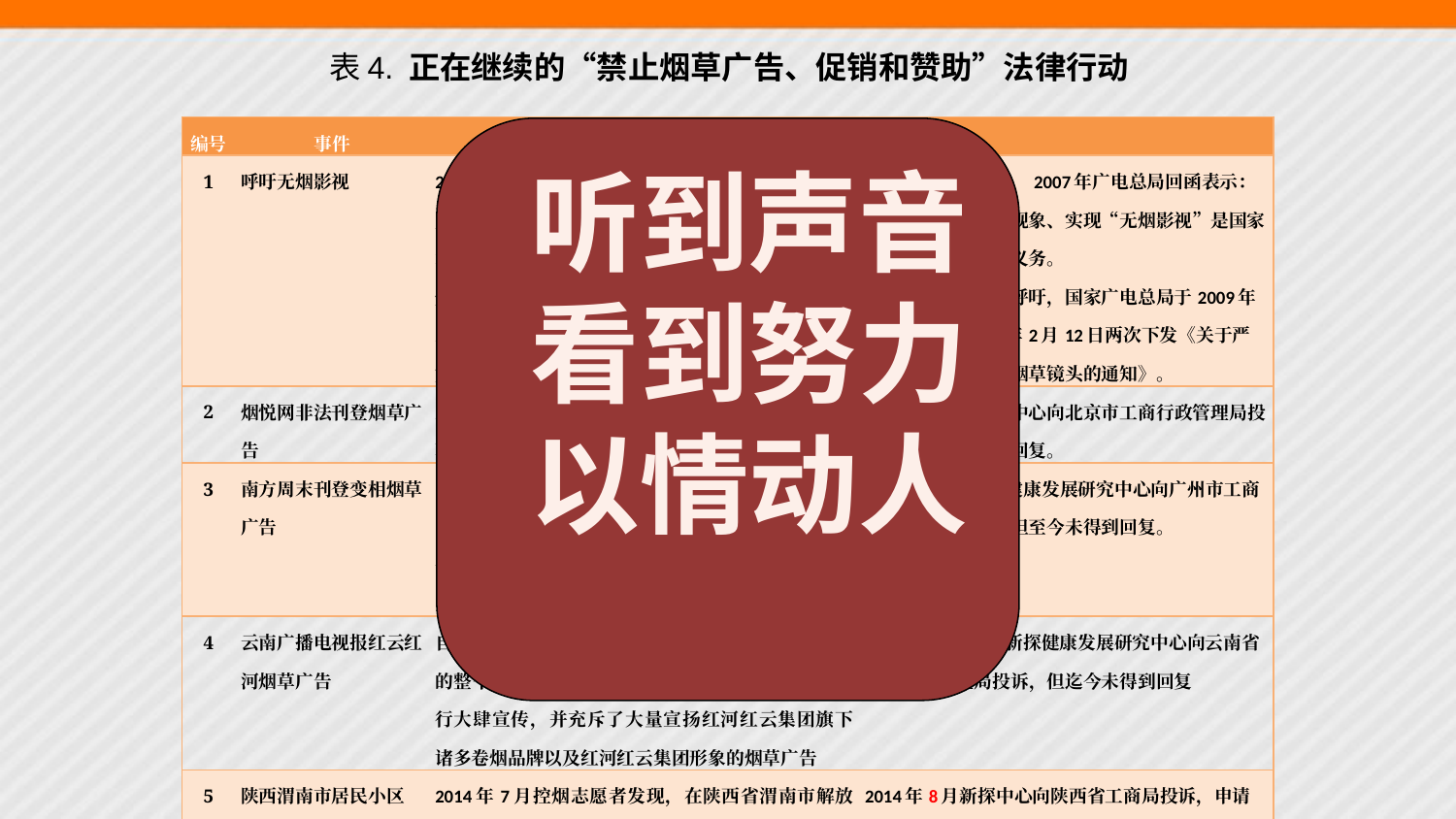

# 表4. 正在继续的“禁止烟草广告、促销和赞助”法律行动
| 编号 | 事件 | 揭露 | 结果 |
| --- | --- | --- | --- |
| 1 | 呼吁无烟影视 | 2007年7月新探健康发展研究中心举办 “执行新准则，促进无烟环境”研讨会，30 家相关控烟相关组织团体起草了《致广电总局建议书》，呼吁倡导无烟影视。 2009中国控烟协会致函国家广电总局，呼吁尽快制定并颁布无烟影视政策 | 对新探中心的致函，2007年广电总局回函表示：杜绝滥用吸烟镜头现象、实现“无烟影视”是国家广电总局的责任和义务。 对中国控烟协会的呼吁，国家广电总局于2009年7月12日和2010年2月12日两次下发《关于严格控制电视剧中吸烟草镜头的通知》。 |
| 2 | 烟悦网非法刊登烟草广告 | 2013年7月发现烟悦网明目张胆地登载了大量的烟草广告 | 新探健康发展研究中心向北京市工商行政管理局投诉，但至今未得到回复。 |
| 3 | 南方周末刊登变相烟草广告 | 《南方周末》于2013年12月5日D28版刊登了有“百年双喜特约中国梦之晚清发轫”以及“‘珍藏梦想，星耀未来’广东中烟工业有限责任公司特别呈现”字样的烟草广告 | 2013年12月新探健康发展研究中心向广州市工商行政管理局投诉，但至今未得到回复。 |
| 4 | 云南广播电视报红云红河烟草广告 | 自2011年8月至今，《云南广播电视报》每期末版的整个版面都对红河红云集团的品牌发展和成就进行大肆宣传，并充斥了大量宣扬红河红云集团旗下诸多卷烟品牌以及红河红云集团形象的烟草广告 | 2014年7月25日新探健康发展研究中心向云南省工商行政管理局投诉，但迄今未得到回复 |
| 5 | 陕西渭南市居民小区“好猫”烟草广告 | 2014年7月控烟志愿者发现，在陕西省渭南市解放路南段民生园小区竖立着陕西中烟生产“好猫”卷烟的巨幅广告牌 | 2014年8月新探中心向陕西省工商局投诉，申请依法处理，尚未得到回复 |
| 6 | 陕西宝鸡卷烟销售点，发放“好猫好运来”宣传品 | 2014年5月宝鸡市部分烟店出现了由陕西中烟工业有限责任公司印刷的烟草宣传手册，其中充斥着大量“好猫”品牌卷烟的烟草广告以及低焦减害得欺诈宣传 | 2014年7月新探健康发展研究中心向陕西省宝鸡市工商局渭滨分局提起行政申请，要求查处在销售终端发放烟草广告。尚未得到回复 |
 听到声音
 看到努力
 以情动人